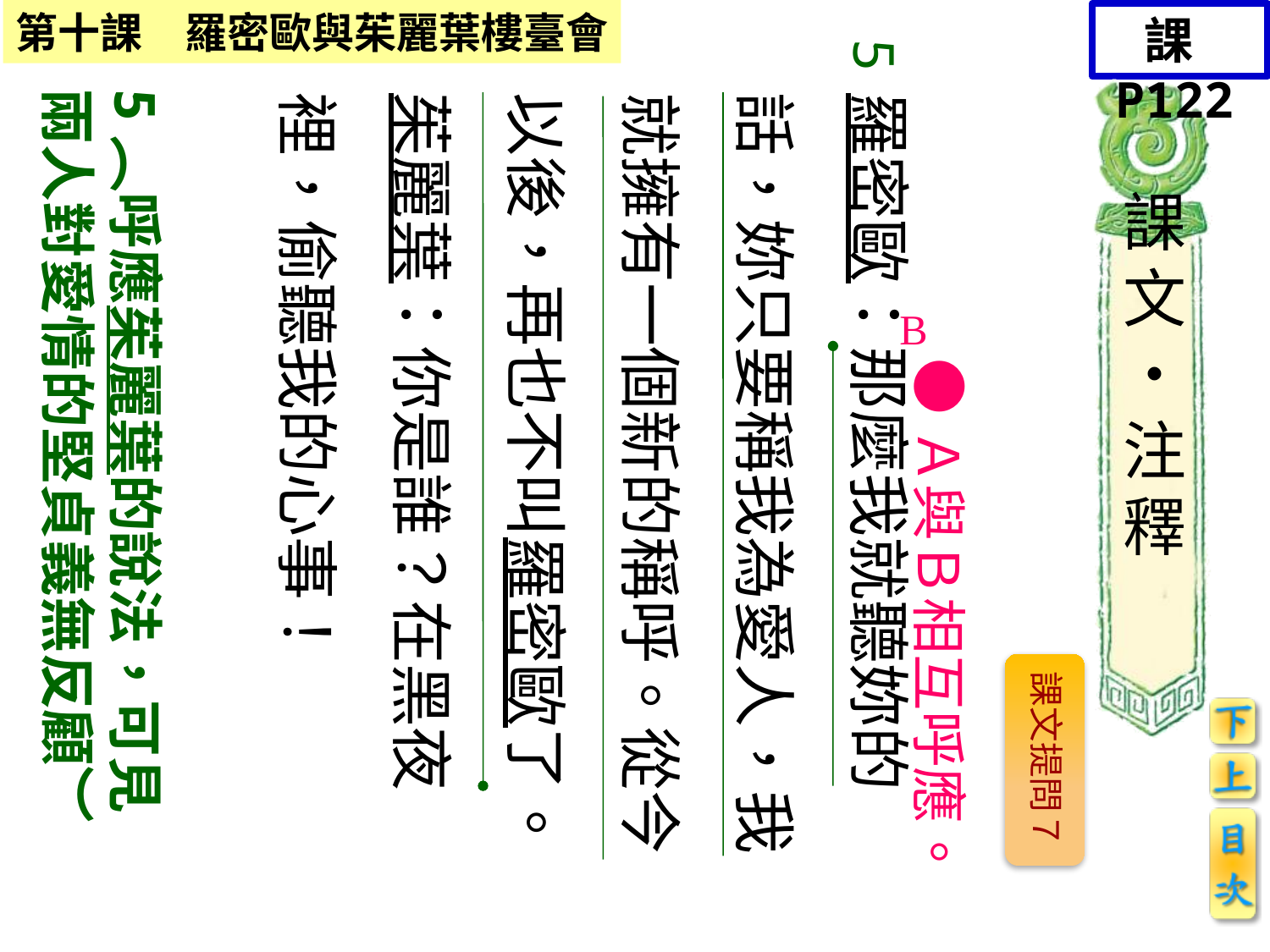

課P122
5
5︵呼應茱麗葉的說法，可見兩人對愛情的堅貞義無反顧︶
羅密歐：那麼我就聽妳的話，妳只要稱我為愛人，我就擁有一個新的稱呼。從今以後，再也不叫羅密歐了。茱麗葉：你是誰？在黑夜裡，偷聽我的心事！

課文‧注釋
B

●Ａ與Ｂ相互呼應。
課文提問７